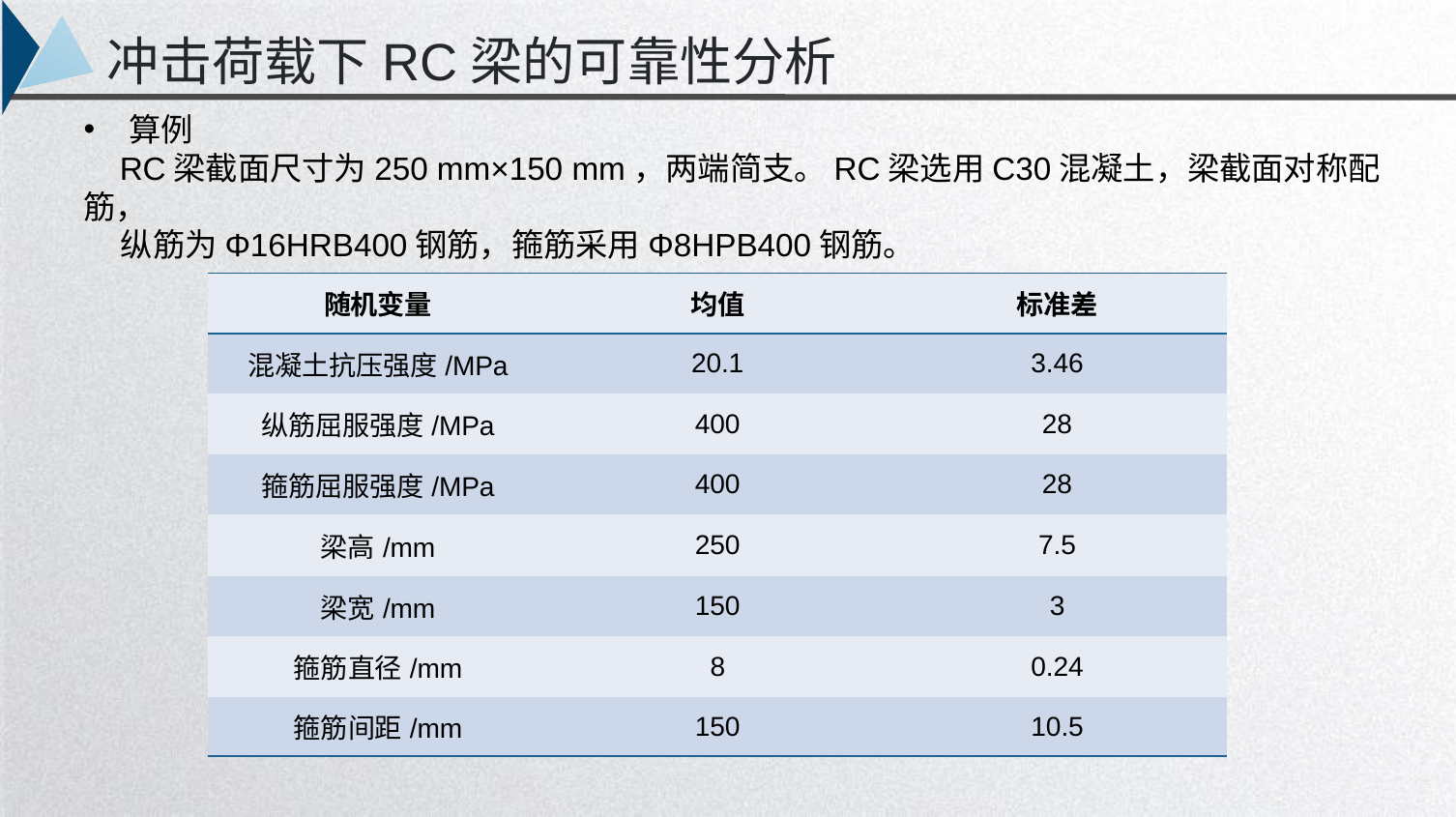

冲击荷载下RC梁的可靠性分析

算例
    RC梁截面尺寸为250 mm×150 mm，两端简支。RC梁选用C30混凝土，梁截面对称配筋，
    纵筋为Φ16HRB400钢筋，箍筋采用Φ8HPB400钢筋。
| 随机变量 | 均值 | 标准差 |
| --- | --- | --- |
| 混凝土抗压强度/MPa | 20.1 | 3.46 |
| 纵筋屈服强度/MPa | 400 | 28 |
| 箍筋屈服强度/MPa | 400 | 28 |
| 梁高/mm | 250 | 7.5 |
| 梁宽/mm | 150 | 3 |
| 箍筋直径/mm | 8 | 0.24 |
| 箍筋间距/mm | 150 | 10.5 |